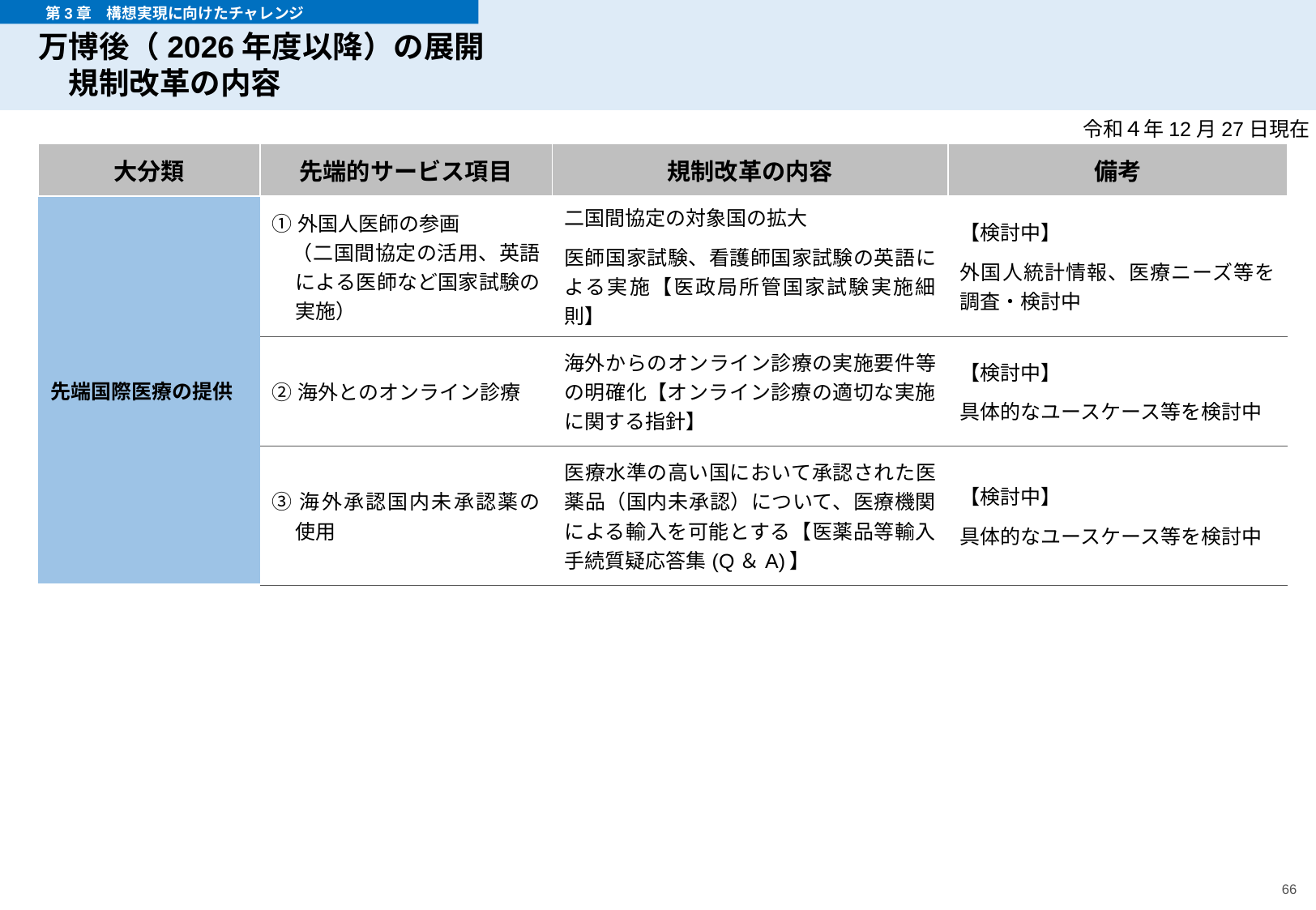

# 万博後（2026年度以降）の展開 　規制改革の内容
　　　第3章　構想実現に向けたチャレンジ
令和４年12月27日現在
| 大分類 | 先端的サービス項目 | 規制改革の内容 | 備考 |
| --- | --- | --- | --- |
| 先端国際医療の提供 | ①外国人医師の参画 　（二国間協定の活用、英語による医師など国家試験の実施） | 二国間協定の対象国の拡大 医師国家試験、看護師国家試験の英語による実施【医政局所管国家試験実施細則】 | 【検討中】 外国人統計情報、医療ニーズ等を調査・検討中 |
|  | ②海外とのオンライン診療 | 海外からのオンライン診療の実施要件等の明確化【オンライン診療の適切な実施に関する指針】 | 【検討中】 具体的なユースケース等を検討中 |
|  | ③海外承認国内未承認薬の使用 | 医療水準の高い国において承認された医薬品（国内未承認）について、医療機関による輸入を可能とする【医薬品等輸入手続質疑応答集(Q＆A)】 | 【検討中】 具体的なユースケース等を検討中 |
66